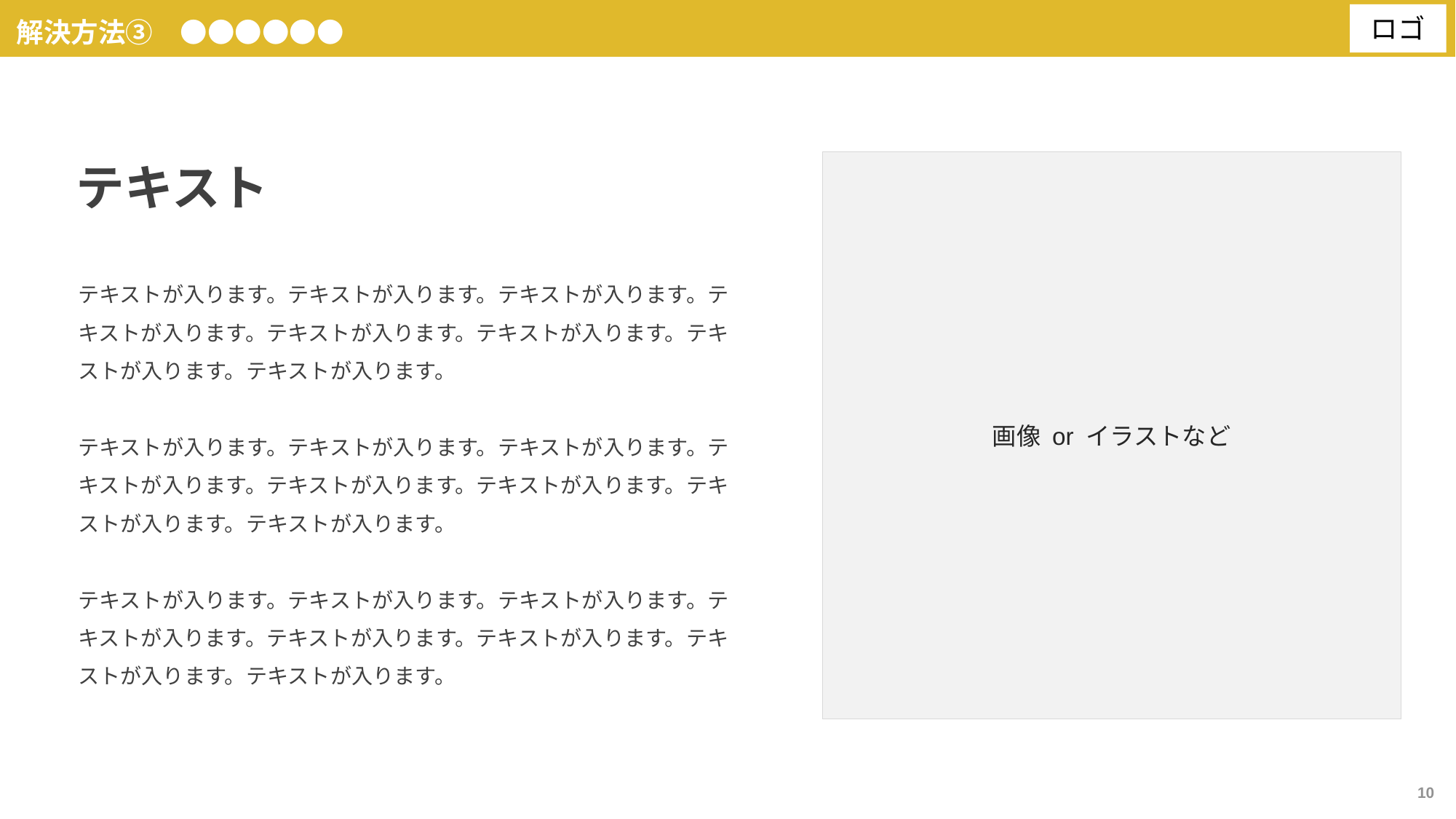

解決方法③　●●●●●●
テキスト
画像 or イラストなど
テキストが入ります。テキストが入ります。テキストが入ります。テキストが入ります。テキストが入ります。テキストが入ります。テキストが入ります。テキストが入ります。

テキストが入ります。テキストが入ります。テキストが入ります。テキストが入ります。テキストが入ります。テキストが入ります。テキストが入ります。テキストが入ります。

テキストが入ります。テキストが入ります。テキストが入ります。テキストが入ります。テキストが入ります。テキストが入ります。テキストが入ります。テキストが入ります。
10